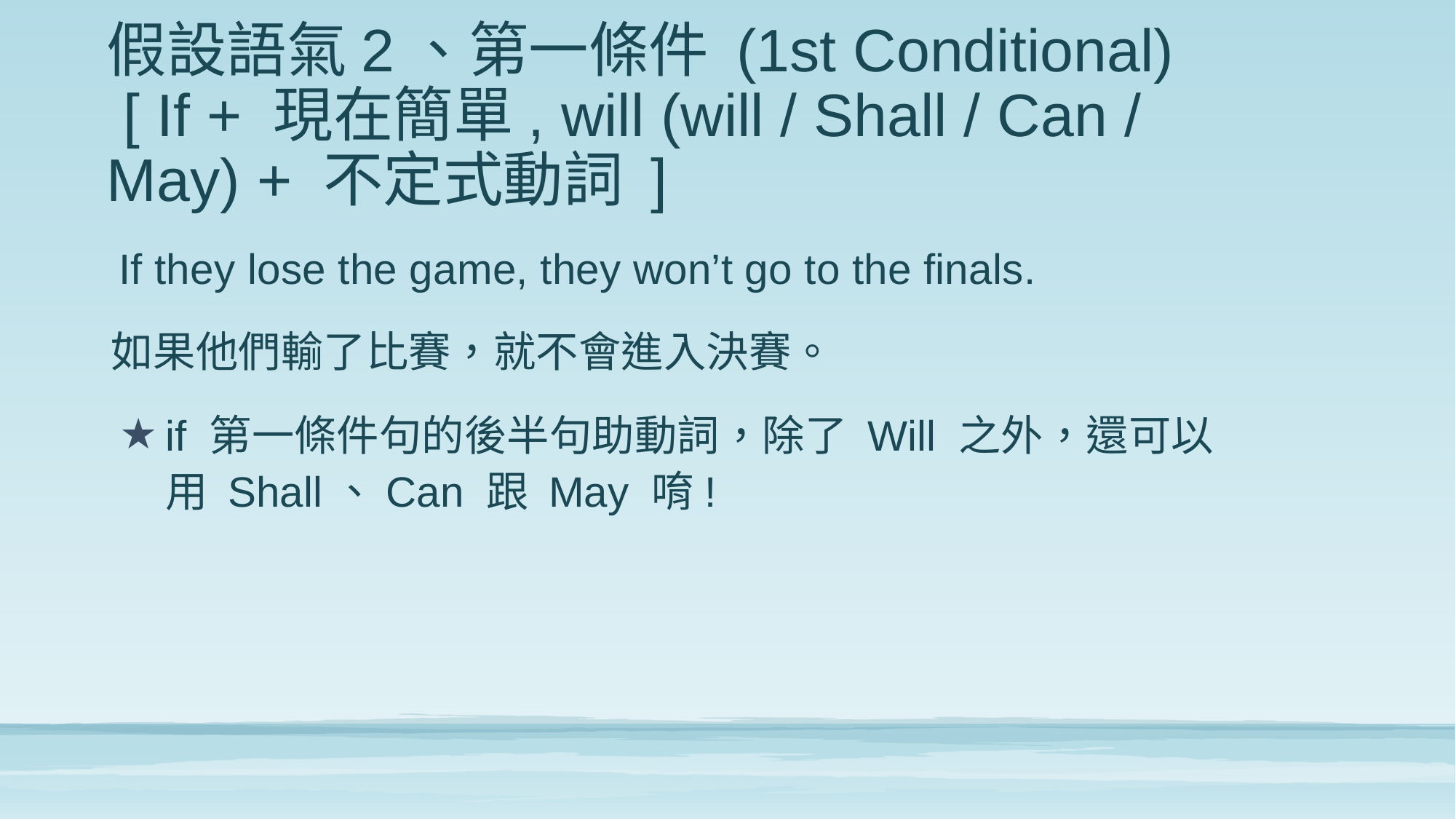

# 假設語氣2、第一條件 (1st Conditional) [ If + 現在簡單, will (will / Shall / Can / May) + 不定式動詞 ]
If they lose the game, they won’t go to the finals.
如果他們輸了比賽，就不會進入決賽。
if 第一條件句的後半句助動詞，除了 Will 之外，還可以用 Shall、Can 跟 May 唷!